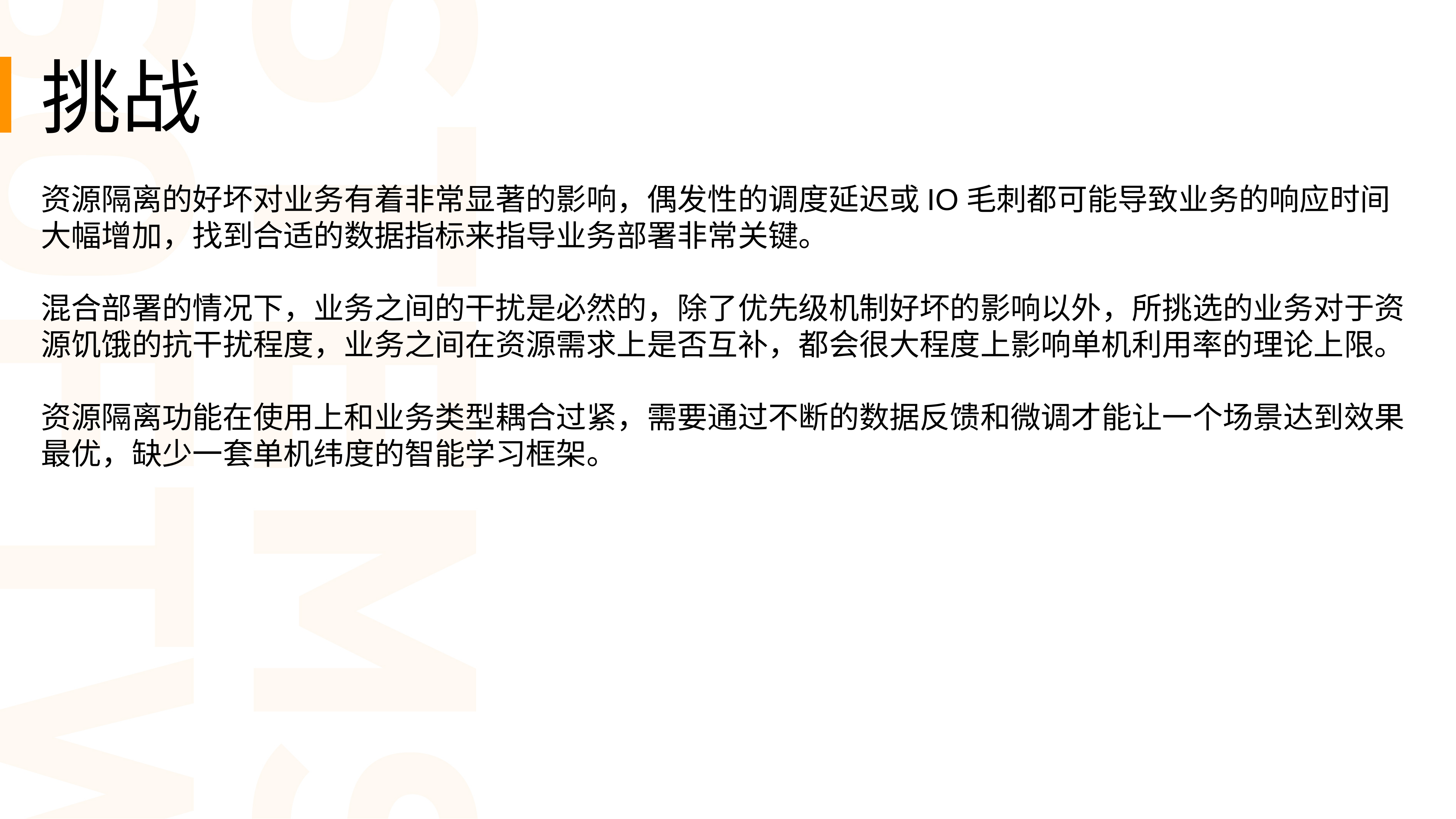

挑战

资源隔离的好坏对业务有着非常显著的影响，偶发性的调度延迟或IO毛刺都可能导致业务的响应时间大幅增加，找到合适的数据指标来指导业务部署非常关键。

混合部署的情况下，业务之间的干扰是必然的，除了优先级机制好坏的影响以外，所挑选的业务对于资源饥饿的抗干扰程度，业务之间在资源需求上是否互补，都会很大程度上影响单机利用率的理论上限。

资源隔离功能在使用上和业务类型耦合过紧，需要通过不断的数据反馈和微调才能让一个场景达到效果最优，缺少一套单机纬度的智能学习框架。